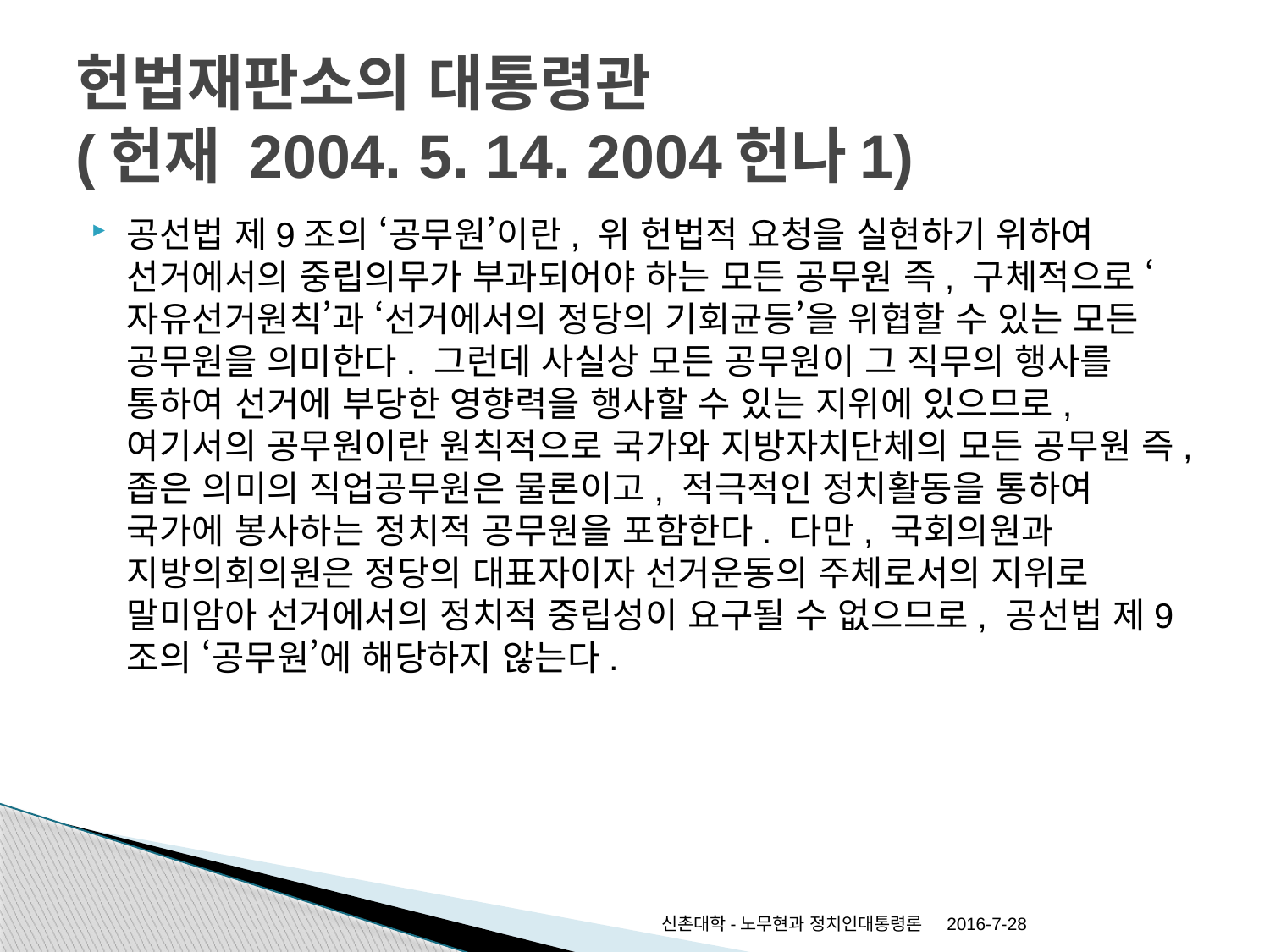

# 헌법재판소의 대통령관 (헌재 2004. 5. 14. 2004헌나1)
공선법 제9조의 ‘공무원’이란, 위 헌법적 요청을 실현하기 위하여 선거에서의 중립의무가 부과되어야 하는 모든 공무원 즉, 구체적으로 ‘자유선거원칙’과 ‘선거에서의 정당의 기회균등’을 위협할 수 있는 모든 공무원을 의미한다. 그런데 사실상 모든 공무원이 그 직무의 행사를 통하여 선거에 부당한 영향력을 행사할 수 있는 지위에 있으므로, 여기서의 공무원이란 원칙적으로 국가와 지방자치단체의 모든 공무원 즉, 좁은 의미의 직업공무원은 물론이고, 적극적인 정치활동을 통하여 국가에 봉사하는 정치적 공무원을 포함한다. 다만, 국회의원과 지방의회의원은 정당의 대표자이자 선거운동의 주체로서의 지위로 말미암아 선거에서의 정치적 중립성이 요구될 수 없으므로, 공선법 제9조의 ‘공무원’에 해당하지 않는다.
신촌대학-노무현과 정치인대통령론
2016-7-28